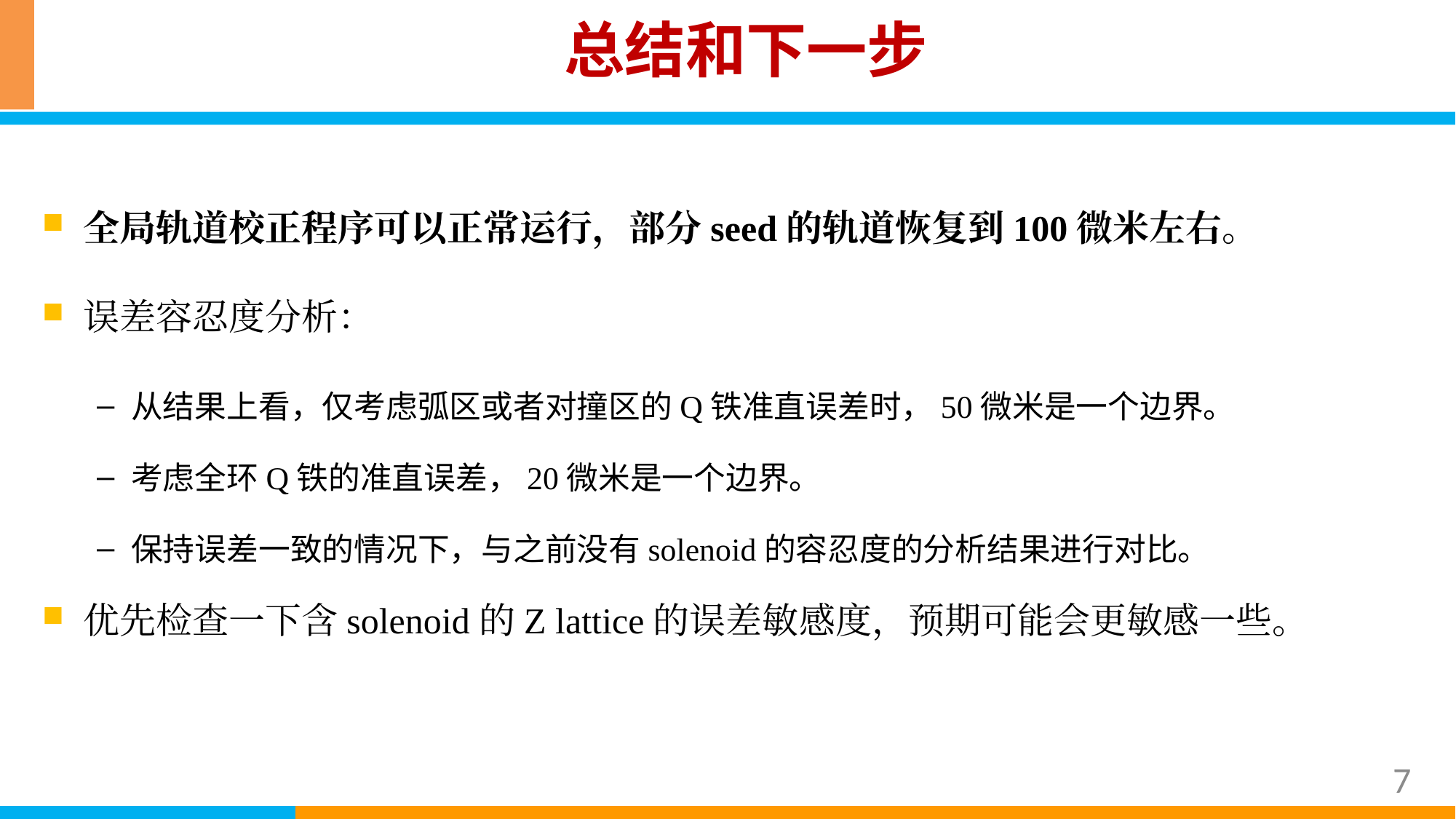

总结和下一步
全局轨道校正程序可以正常运行，部分seed的轨道恢复到100微米左右。
误差容忍度分析：
从结果上看，仅考虑弧区或者对撞区的Q铁准直误差时，50微米是一个边界。
考虑全环Q铁的准直误差，20微米是一个边界。
保持误差一致的情况下，与之前没有solenoid的容忍度的分析结果进行对比。
优先检查一下含solenoid的Z lattice的误差敏感度，预期可能会更敏感一些。
7